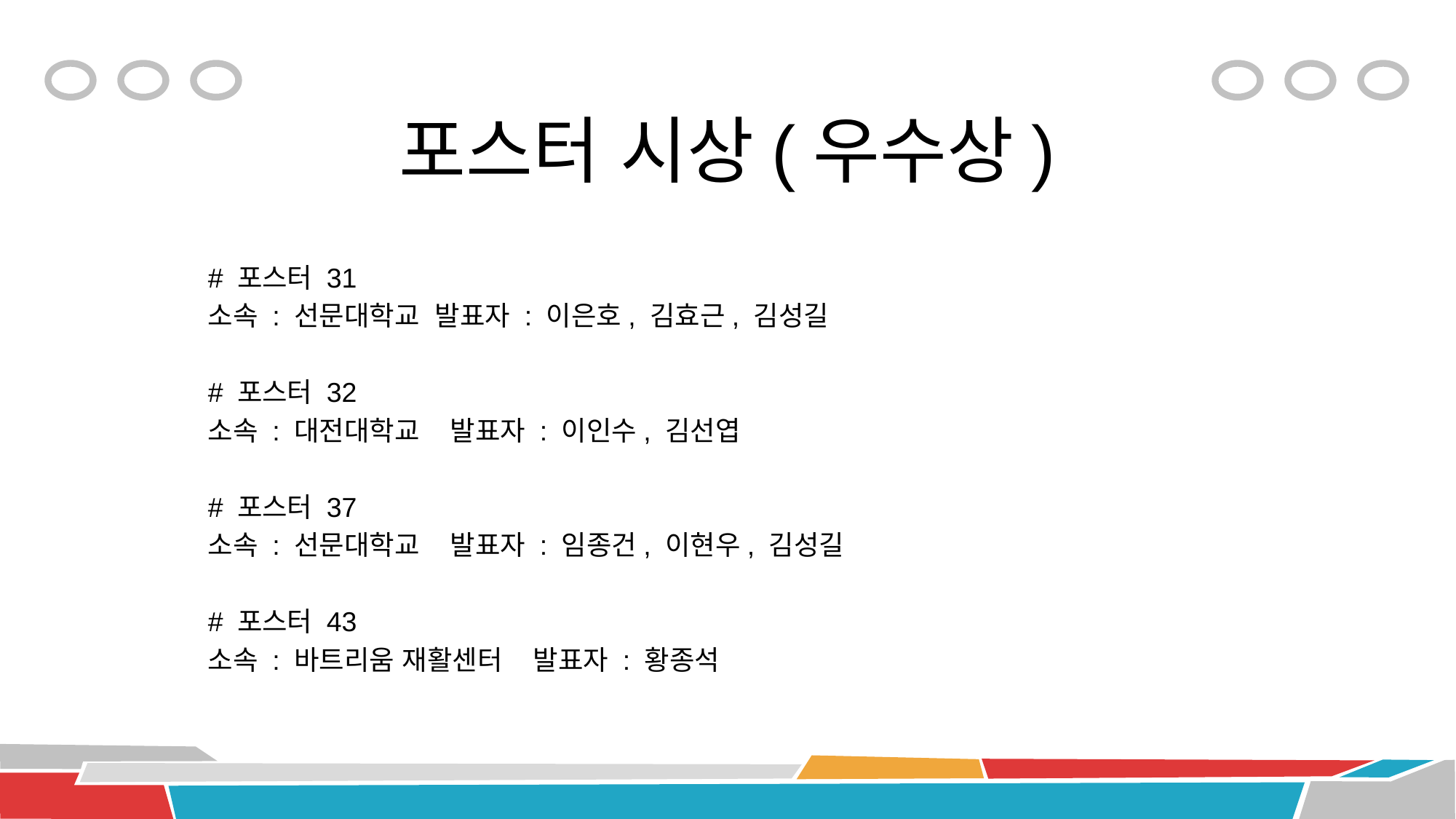

# 포스터 시상(우수상)
# 포스터 31
소속 : 선문대학교  발표자 : 이은호, 김효근, 김성길

# 포스터 32
소속 : 대전대학교    발표자 : 이인수, 김선엽

# 포스터 37
소속 : 선문대학교    발표자 : 임종건, 이현우, 김성길

# 포스터 43
소속 : 바트리움 재활센터    발표자 : 황종석